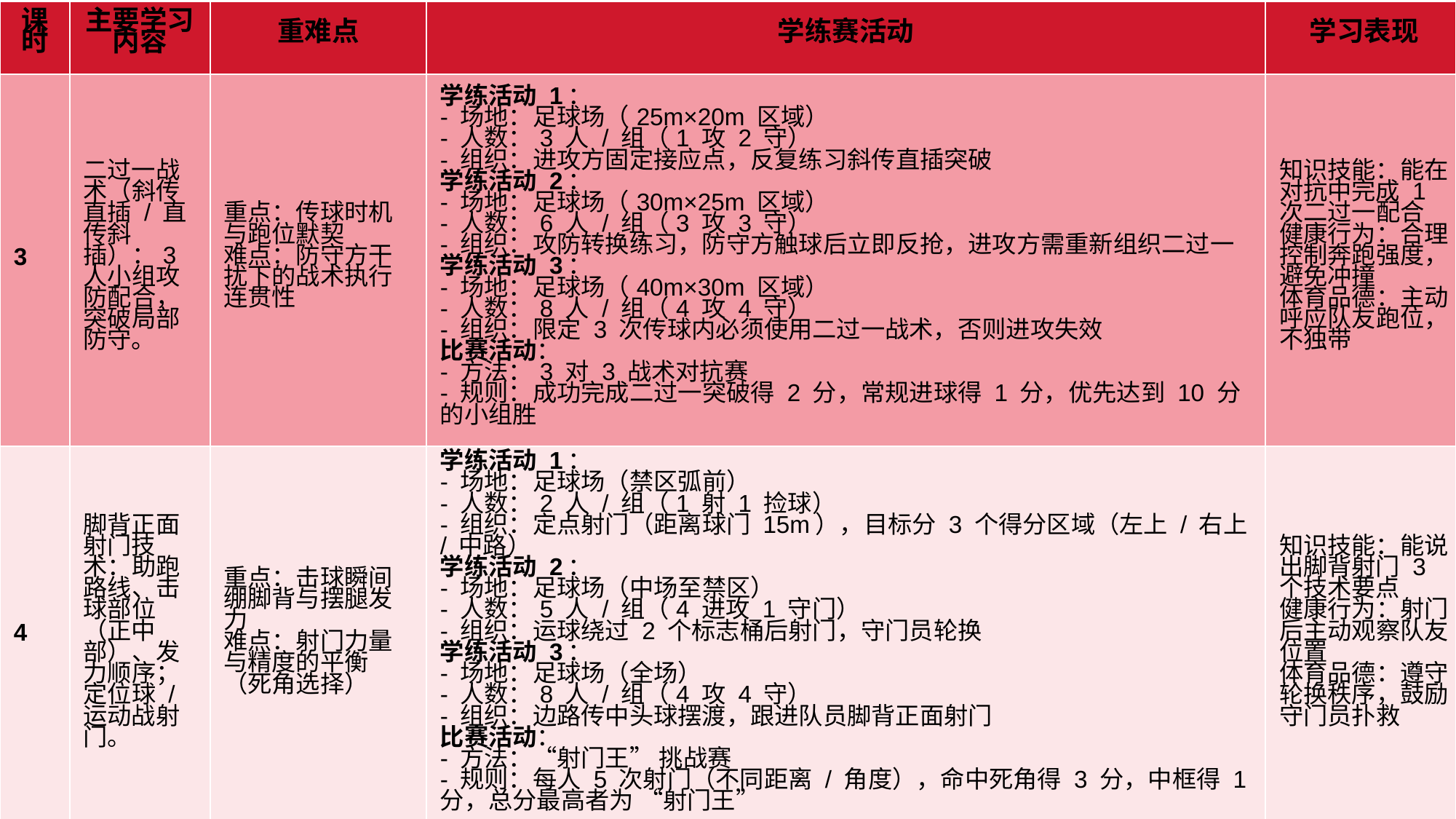

| 课时 | 主要学习内容 | 重难点 | 学练赛活动 | 学习表现 |
| --- | --- | --- | --- | --- |
| 3 | 二过一战术（斜传直插 / 直传斜插）：3 人小组攻防配合，突破局部防守。 | 重点：传球时机与跑位默契 难点：防守方干扰下的战术执行连贯性 | 学练活动 1： - 场地：足球场（25m×20m 区域） - 人数：3 人 / 组（1 攻 2 守） - 组织：进攻方固定接应点，反复练习斜传直插突破 学练活动 2： - 场地：足球场（30m×25m 区域） - 人数：6 人 / 组（3 攻 3 守） - 组织：攻防转换练习，防守方触球后立即反抢，进攻方需重新组织二过一 学练活动 3： - 场地：足球场（40m×30m 区域） - 人数：8 人 / 组（4 攻 4 守） - 组织：限定 3 次传球内必须使用二过一战术，否则进攻失效 比赛活动： - 方法：3 对 3 战术对抗赛 - 规则：成功完成二过一突破得 2 分，常规进球得 1 分，优先达到 10 分的小组胜 | 知识技能：能在对抗中完成 1 次二过一配合 健康行为：合理控制奔跑强度，避免冲撞 体育品德：主动呼应队友跑位，不独带 |
| 4 | 脚背正面射门技术：助跑路线、击球部位（正中部）、发力顺序；定位球 / 运动战射门。 | 重点：击球瞬间绷脚背与摆腿发力 难点：射门力量与精度的平衡（死角选择） | 学练活动 1： - 场地：足球场（禁区弧前） - 人数：2 人 / 组（1 射 1 捡球） - 组织：定点射门（距离球门 15m），目标分 3 个得分区域（左上 / 右上 / 中路） 学练活动 2： - 场地：足球场（中场至禁区） - 人数：5 人 / 组（4 进攻 1 守门） - 组织：运球绕过 2 个标志桶后射门，守门员轮换 学练活动 3： - 场地：足球场（全场） - 人数：8 人 / 组（4 攻 4 守） - 组织：边路传中头球摆渡，跟进队员脚背正面射门 比赛活动： - 方法：“射门王” 挑战赛 - 规则：每人 5 次射门（不同距离 / 角度），命中死角得 3 分，中框得 1 分，总分最高者为 “射门王” | 知识技能：能说出脚背射门 3 个技术要点 健康行为：射门后主动观察队友位置 体育品德：遵守轮换秩序，鼓励守门员扑救 |